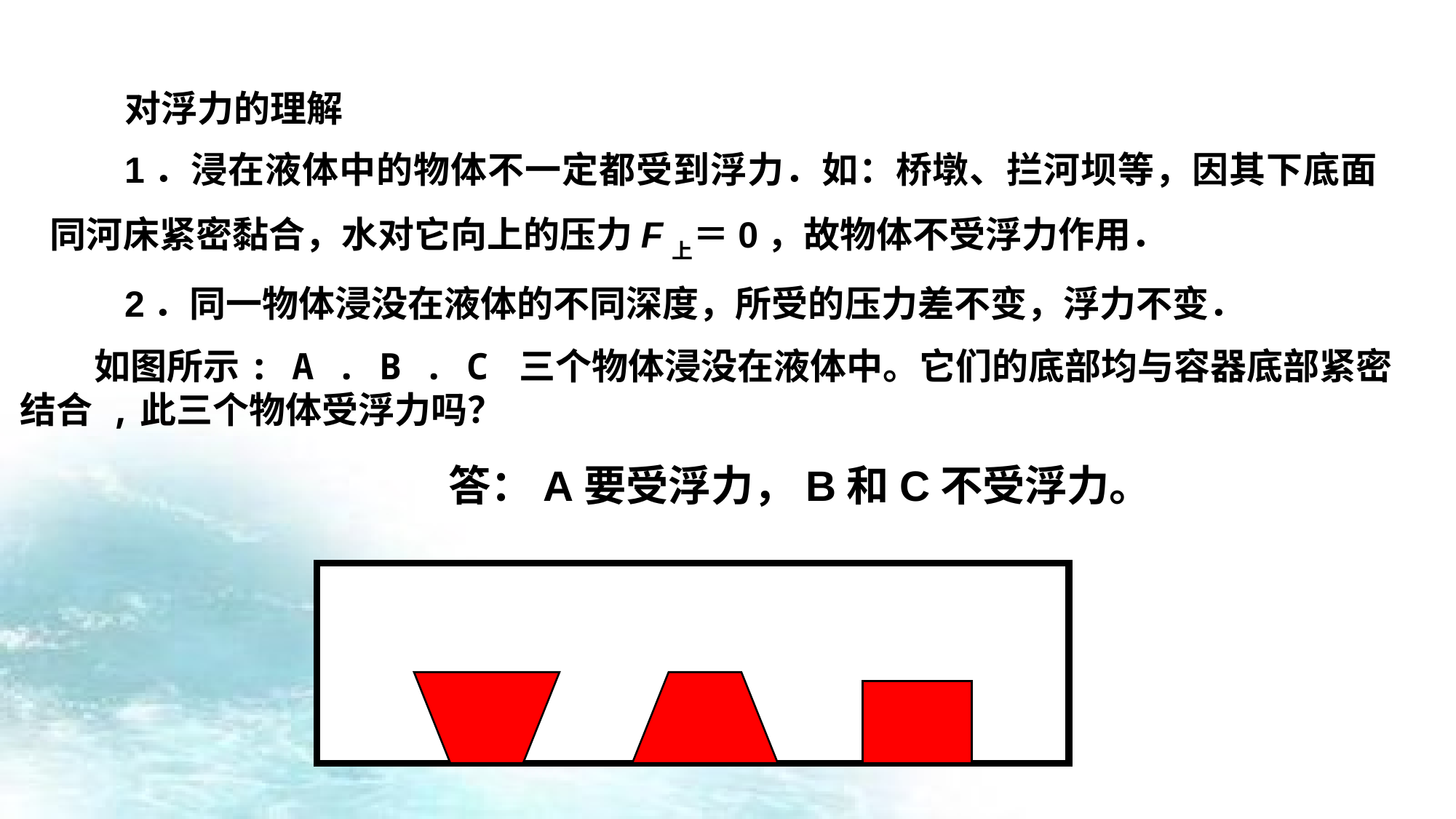

对浮力的理解
1．浸在液体中的物体不一定都受到浮力．如：桥墩、拦河坝等，因其下底面同河床紧密黏合，水对它向上的压力F上＝0，故物体不受浮力作用．
2．同一物体浸没在液体的不同深度，所受的压力差不变，浮力不变．
        如图所示: A . B . C 三个物体浸没在液体中。它们的底部均与容器底部紧密结合 ,此三个物体受浮力吗？
答：A要受浮力，B和C不受浮力。